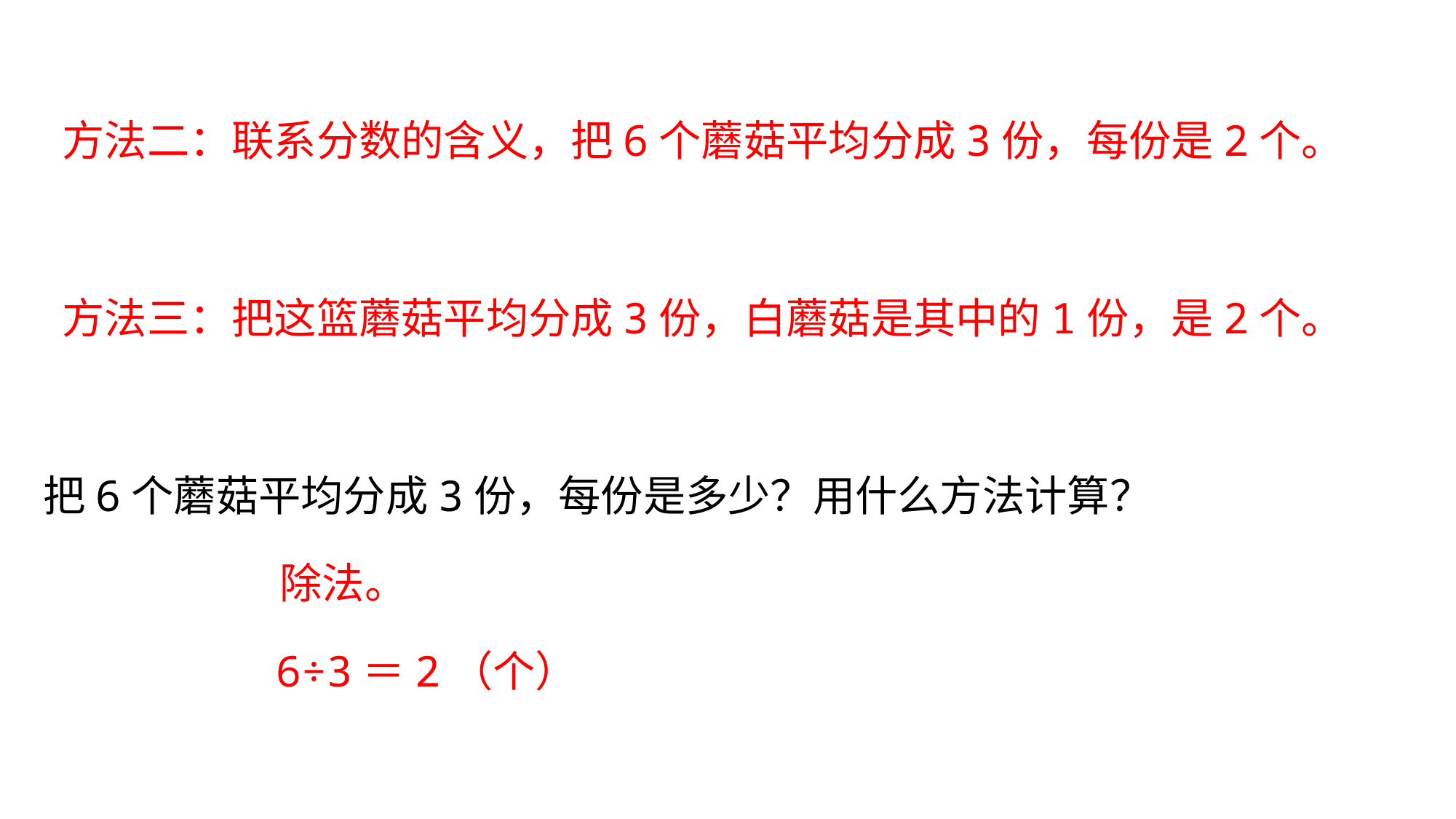

方法二：联系分数的含义，把6个蘑菇平均分成3份，每份是2个。
方法三：把这篮蘑菇平均分成3份，白蘑菇是其中的1份，是2个。
把6个蘑菇平均分成3份，每份是多少？用什么方法计算？
除法。
6÷3＝2（个）